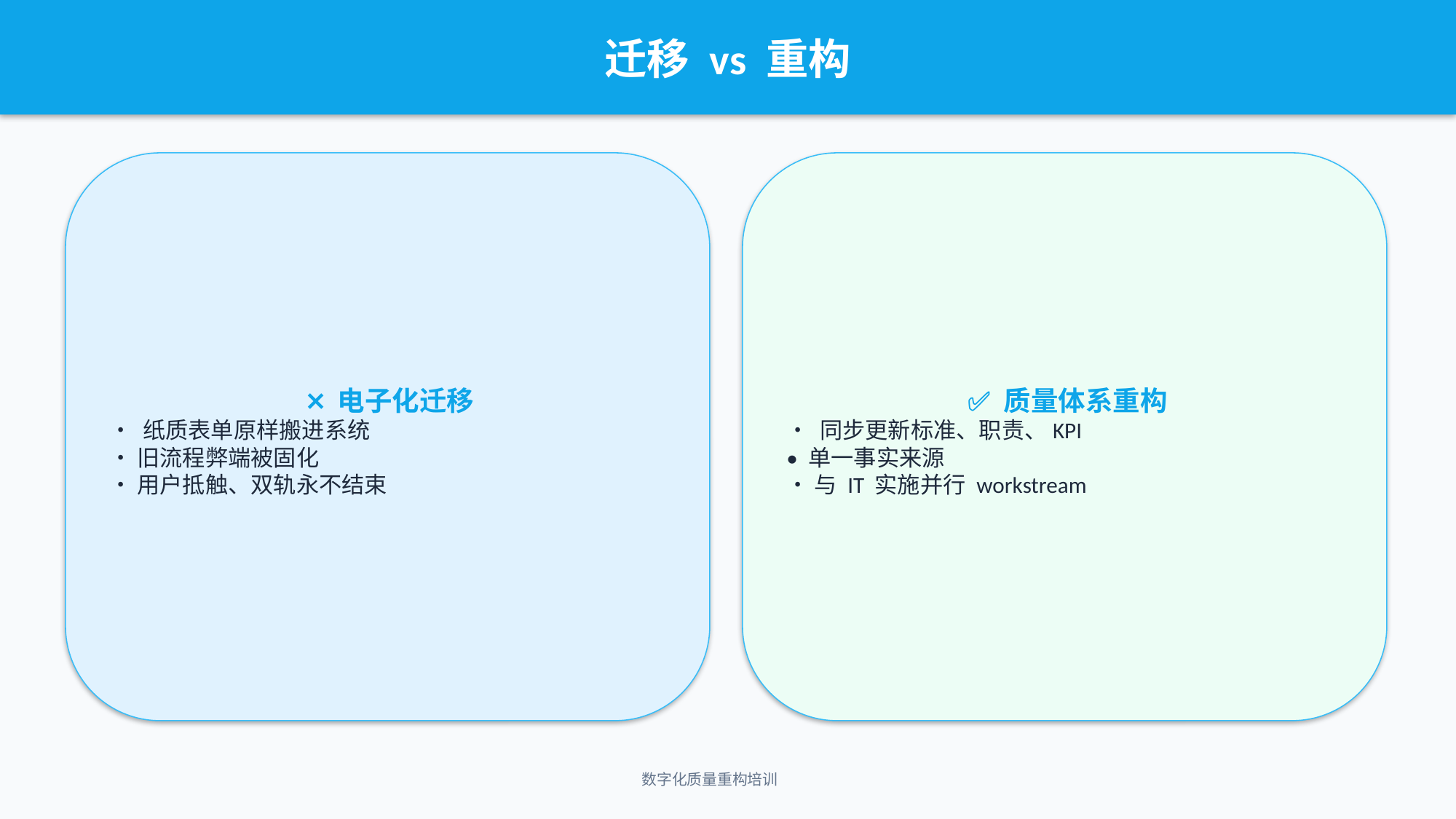

迁移 vs 重构
❌ 电子化迁移
• 纸质表单原样搬进系统
• 旧流程弊端被固化
• 用户抵触、双轨永不结束
✅ 质量体系重构
• 同步更新标准、职责、KPI
• 单一事实来源
• 与 IT 实施并行 workstream
数字化质量重构培训